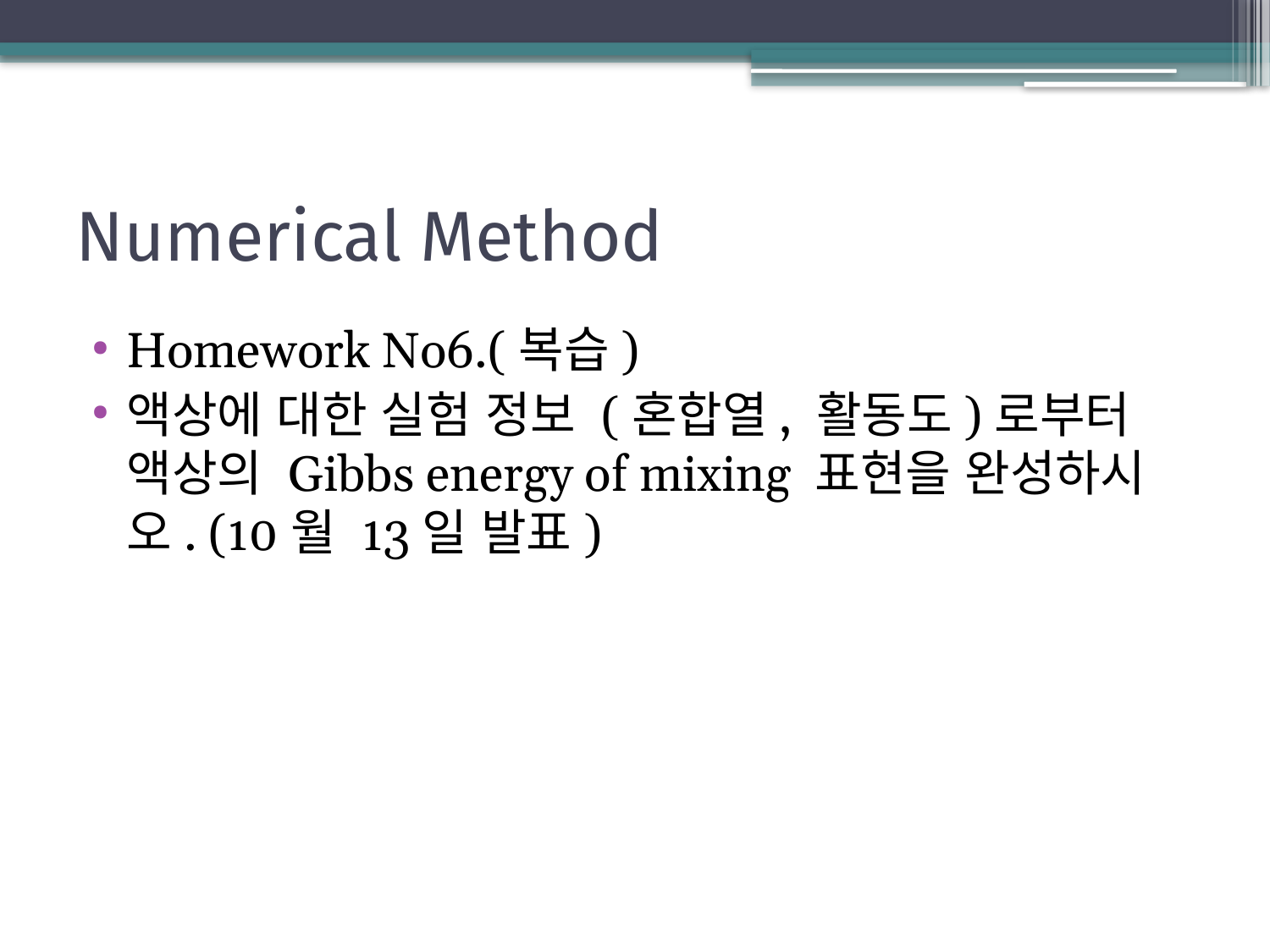

# Numerical Method
Homework No6.(복습)
액상에 대한 실험 정보 (혼합열, 활동도)로부터 액상의 Gibbs energy of mixing 표현을 완성하시오. (10월 13일 발표)